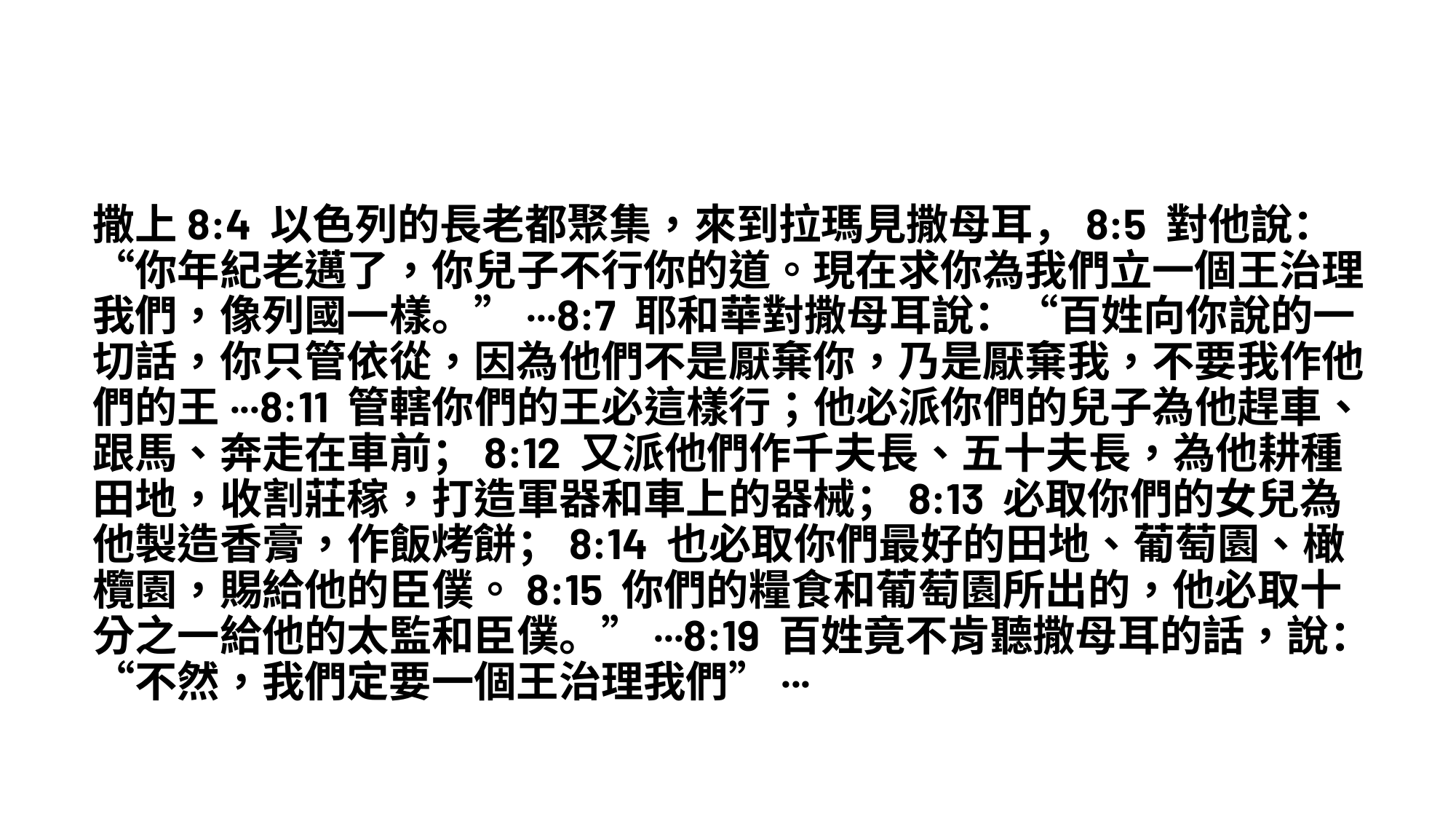

撒上8:4 以色列的長老都聚集，來到拉瑪見撒母耳，8:5 對他說：“你年紀老邁了，你兒子不行你的道。現在求你為我們立一個王治理我們，像列國一樣。”···8:7 耶和華對撒母耳說：“百姓向你說的一切話，你只管依從，因為他們不是厭棄你，乃是厭棄我，不要我作他們的王···8:11 管轄你們的王必這樣行；他必派你們的兒子為他趕車、跟馬、奔走在車前；8:12 又派他們作千夫長、五十夫長，為他耕種田地，收割莊稼，打造軍器和車上的器械；8:13 必取你們的女兒為他製造香膏，作飯烤餅；8:14 也必取你們最好的田地、葡萄園、橄欖園，賜給他的臣僕。8:15 你們的糧食和葡萄園所出的，他必取十分之一給他的太監和臣僕。”···8:19 百姓竟不肯聽撒母耳的話，說：“不然，我們定要一個王治理我們”···